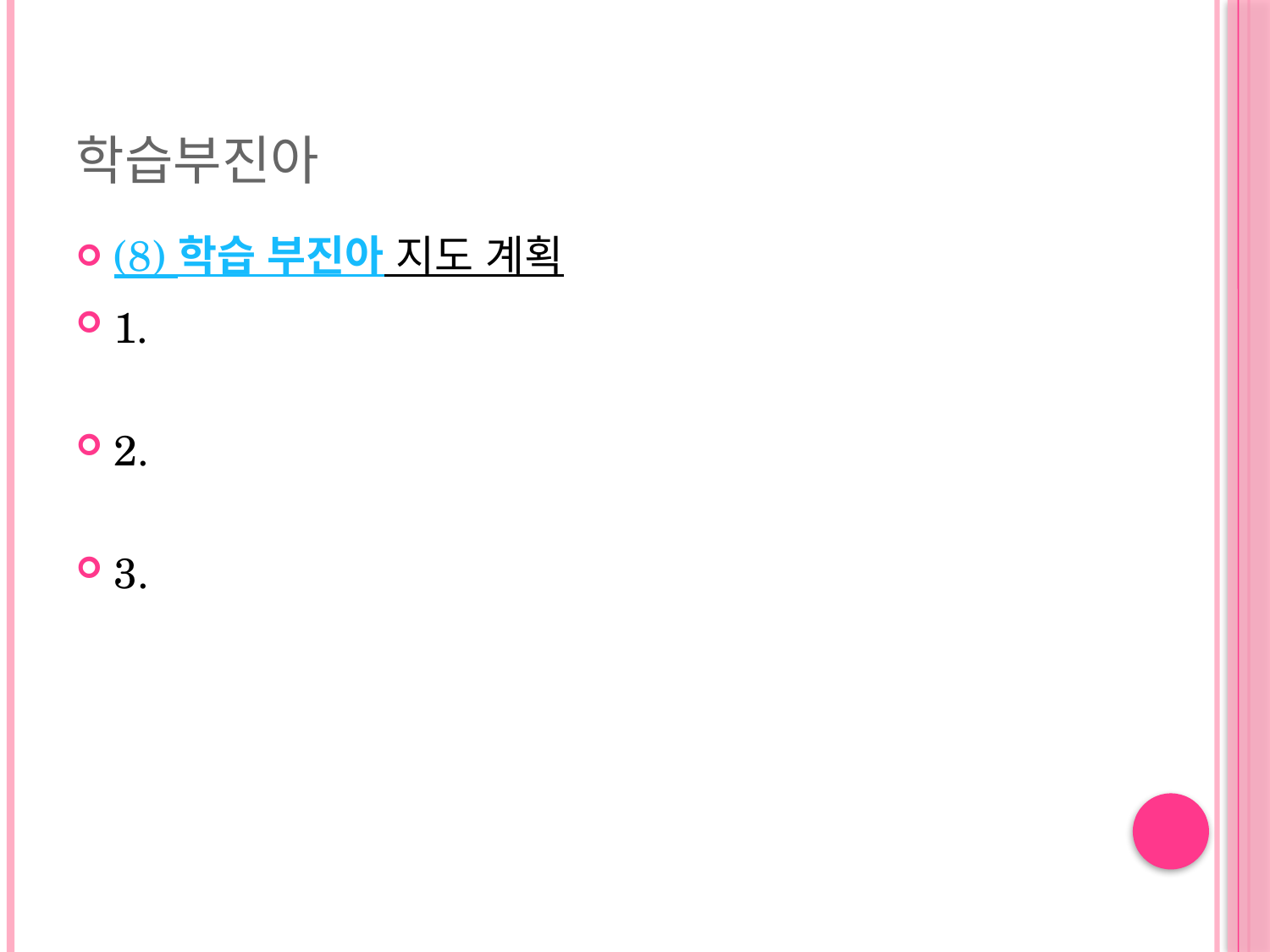

# 학습부진아
(8) 학습 부진아 지도 계획
1.

2.

3.